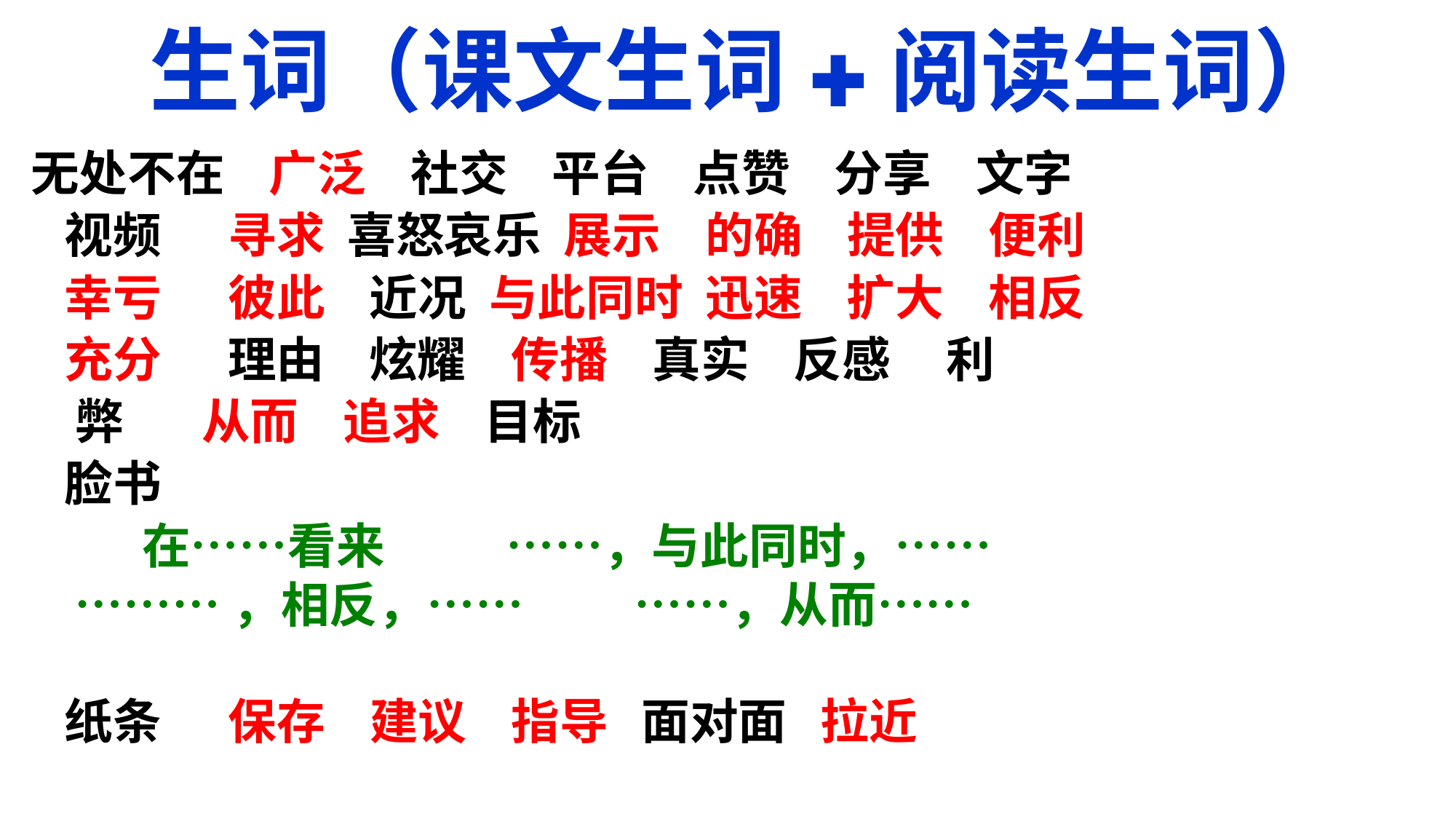

# 生词（课文生词+阅读生词）
无处不在    广泛    社交    平台    点赞    分享    文字
  视频      寻求  喜怒哀乐  展示    的确    提供    便利
  幸亏      彼此    近况  与此同时  迅速    扩大    相反
  充分      理由    炫耀    传播    真实    反感     利
   弊       从而    追求    目标
  脸书
         在……看来           ……，与此同时，……
    ………，相反，……          ……，从而……

  纸条      保存    建议    指导   面对面   拉近